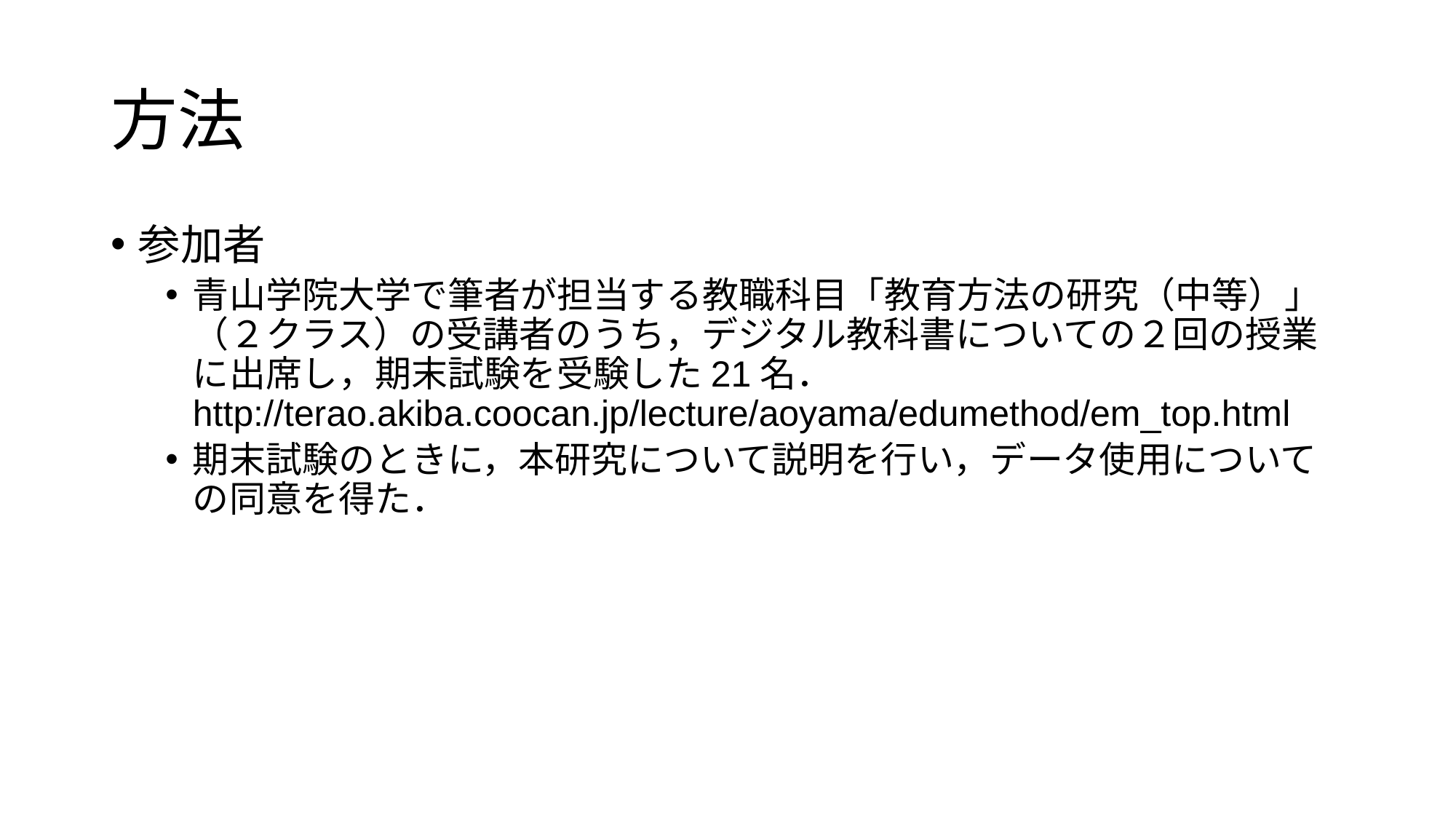

# 方法
参加者
青山学院大学で筆者が担当する教職科目「教育方法の研究（中等）」（２クラス）の受講者のうち，デジタル教科書についての２回の授業に出席し，期末試験を受験した21名．
http://terao.akiba.coocan.jp/lecture/aoyama/edumethod/em_top.html
期末試験のときに，本研究について説明を行い，データ使用についての同意を得た．